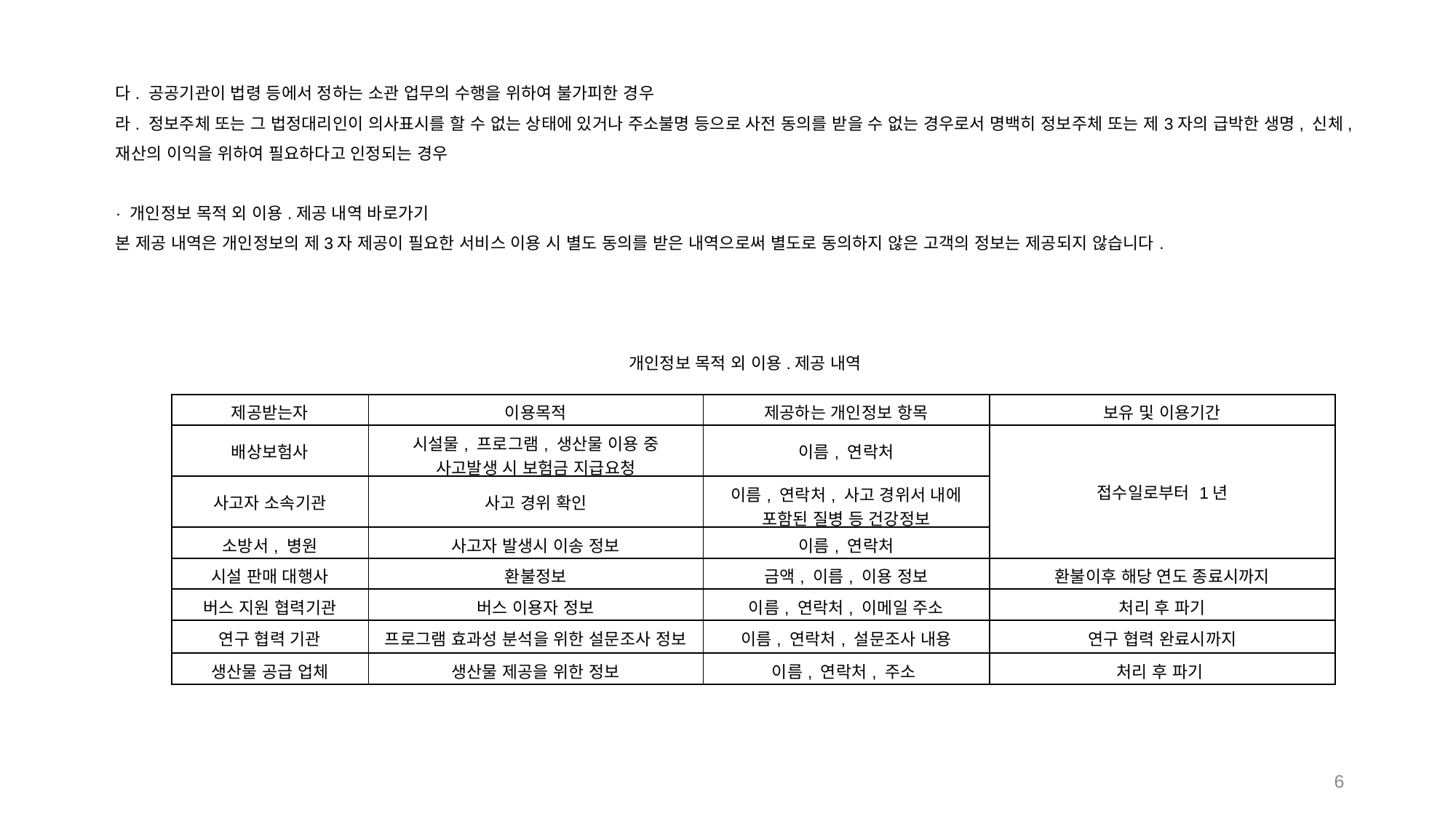

다. 공공기관이 법령 등에서 정하는 소관 업무의 수행을 위하여 불가피한 경우
라. 정보주체 또는 그 법정대리인이 의사표시를 할 수 없는 상태에 있거나 주소불명 등으로 사전 동의를 받을 수 없는 경우로서 명백히 정보주체 또는 제3자의 급박한 생명, 신체, 재산의 이익을 위하여 필요하다고 인정되는 경우

· 개인정보 목적 외 이용.제공 내역 바로가기
본 제공 내역은 개인정보의 제3자 제공이 필요한 서비스 이용 시 별도 동의를 받은 내역으로써 별도로 동의하지 않은 고객의 정보는 제공되지 않습니다.
개인정보 목적 외 이용.제공 내역
| 제공받는자 | 이용목적 | 제공하는 개인정보 항목 | 보유 및 이용기간 |
| --- | --- | --- | --- |
| 배상보험사 | 시설물, 프로그램, 생산물 이용 중 사고발생 시 보험금 지급요청 | 이름, 연락처 | 접수일로부터 1년 |
| 사고자 소속기관 | 사고 경위 확인 | 이름, 연락처, 사고 경위서 내에 포함된 질병 등 건강정보 |  |
| 소방서, 병원 | 사고자 발생시 이송 정보 | 이름, 연락처 |  |
| 시설 판매 대행사 | 환불정보 | 금액, 이름, 이용 정보 | 환불이후 해당 연도 종료시까지 |
| 버스 지원 협력기관 | 버스 이용자 정보 | 이름, 연락처, 이메일 주소 | 처리 후 파기 |
| 연구 협력 기관 | 프로그램 효과성 분석을 위한 설문조사 정보 | 이름, 연락처, 설문조사 내용 | 연구 협력 완료시까지 |
| 생산물 공급 업체 | 생산물 제공을 위한 정보 | 이름, 연락처, 주소 | 처리 후 파기 |
6